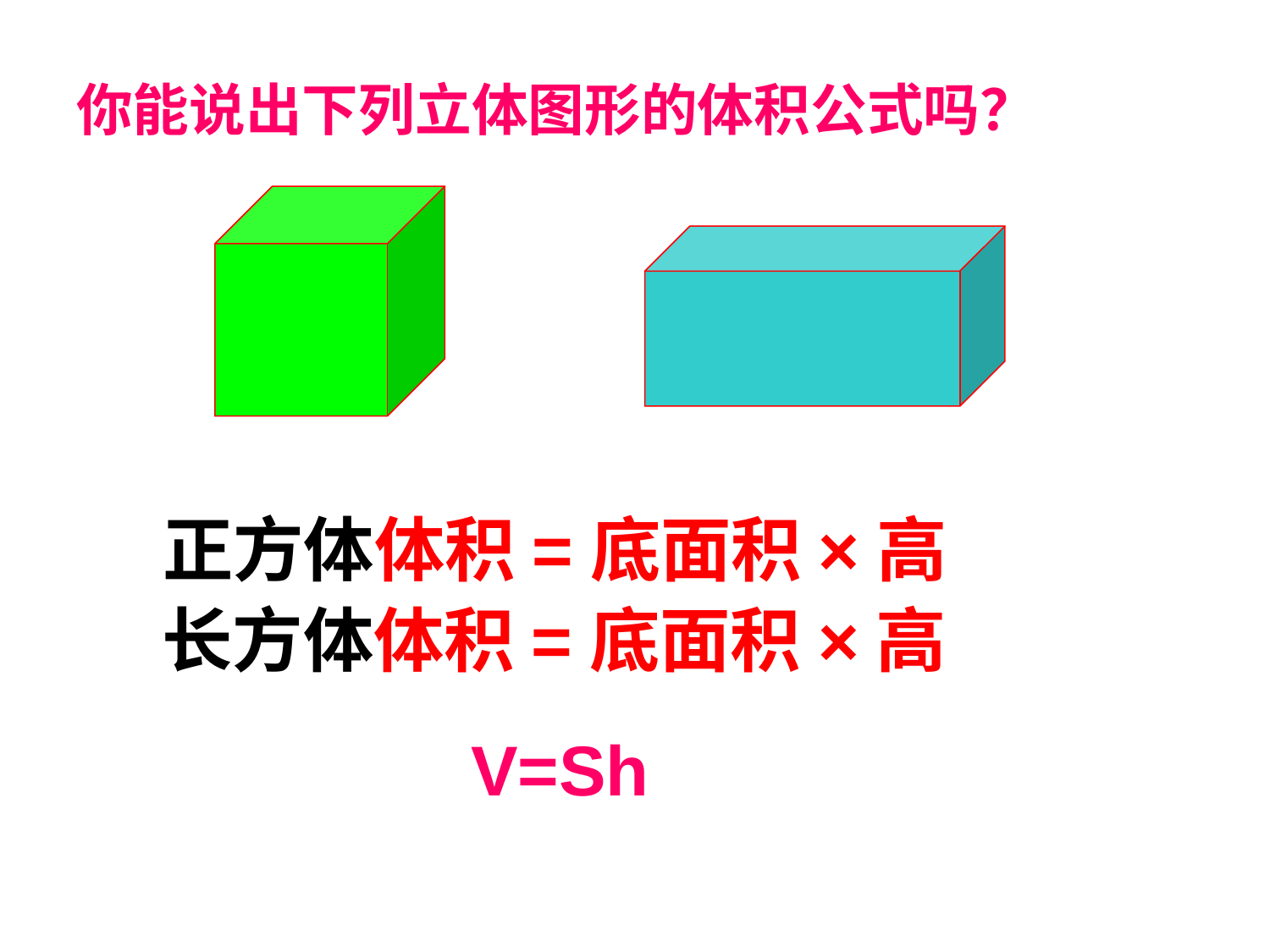

# 你能说出下列立体图形的体积公式吗？

正方体体积=底面积×高
长方体体积=底面积×高
V=Sh